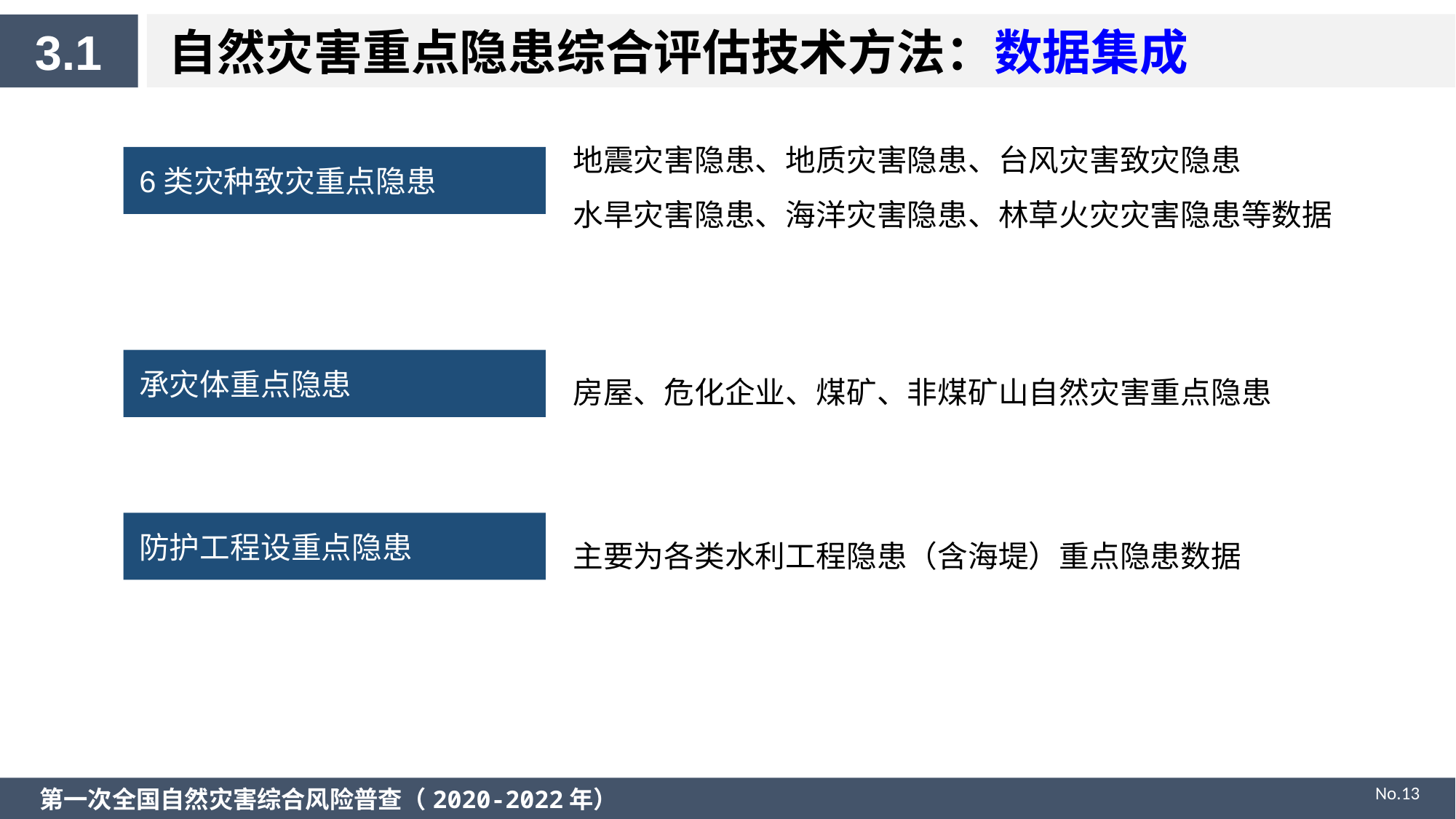

3.1
自然灾害重点隐患综合评估技术方法：数据集成
地震灾害隐患、地质灾害隐患、台风灾害致灾隐患
水旱灾害隐患、海洋灾害隐患、林草火灾灾害隐患等数据
6类灾种致灾重点隐患
承灾体重点隐患
房屋、危化企业、煤矿、非煤矿山自然灾害重点隐患
主要为各类水利工程隐患（含海堤）重点隐患数据
防护工程设重点隐患
No.13